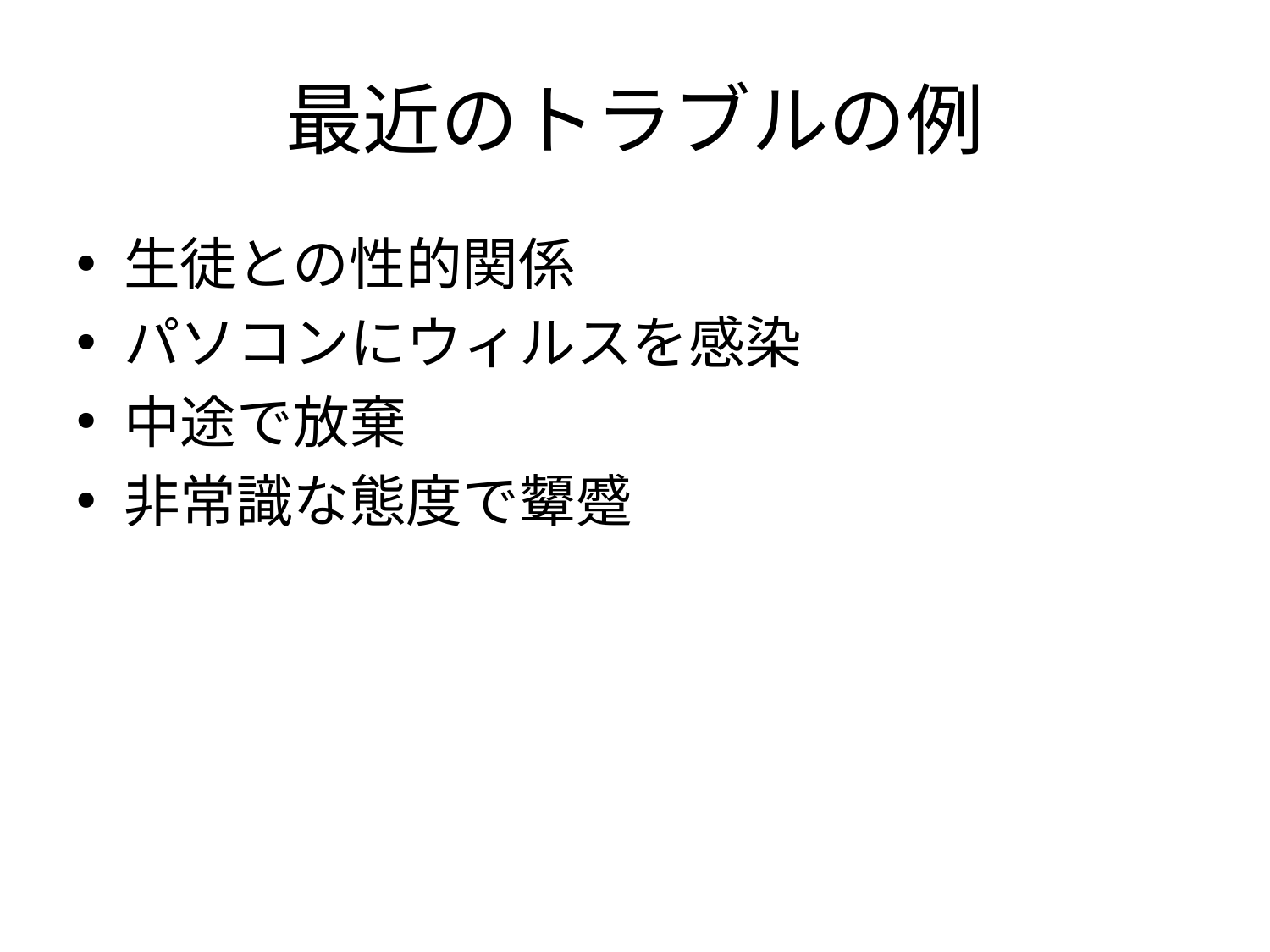

# 最近のトラブルの例
生徒との性的関係
パソコンにウィルスを感染
中途で放棄
非常識な態度で顰蹙